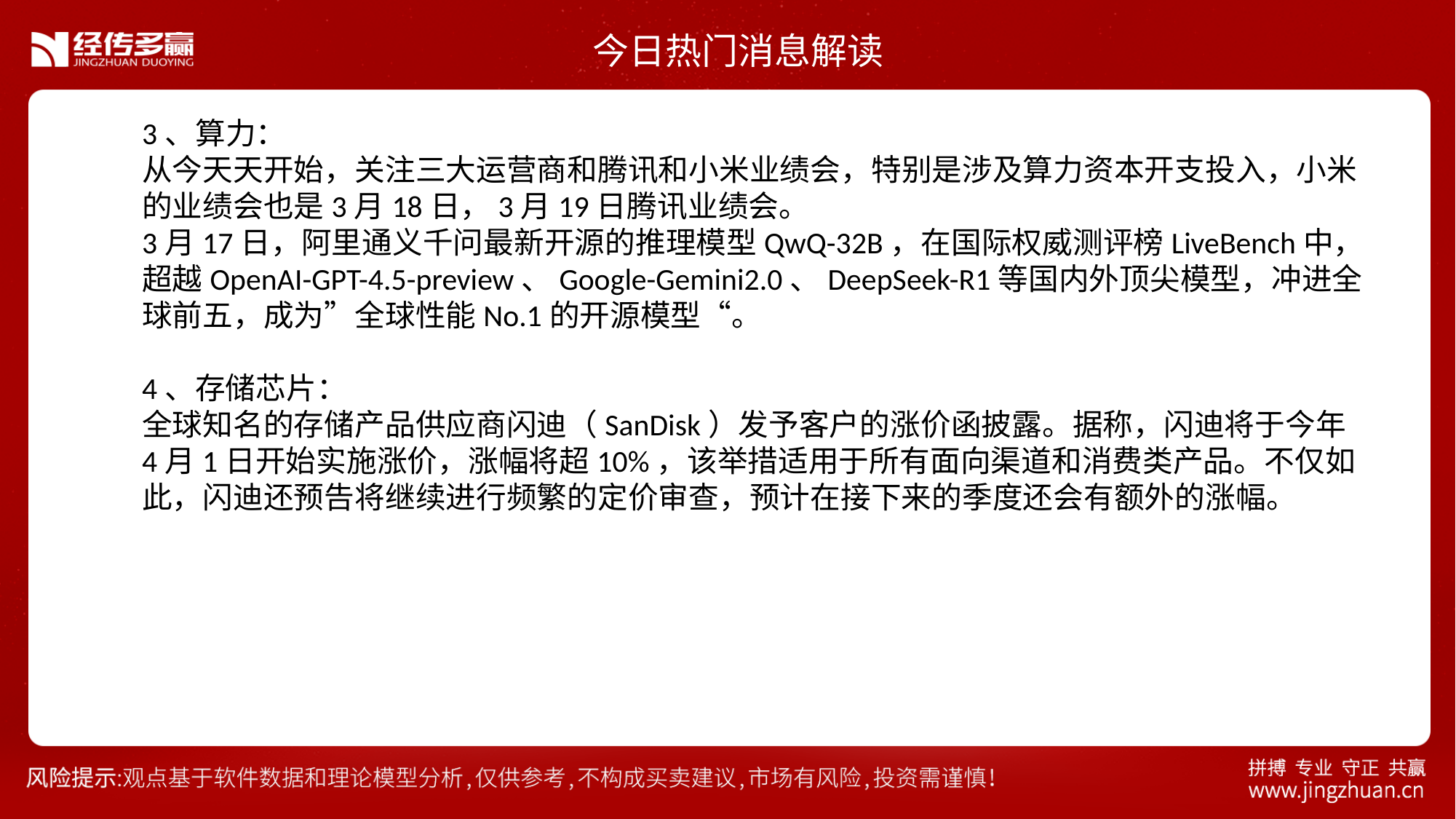

今日热门消息解读
3、算力：
从今天天开始，关注三大运营商和腾讯和小米业绩会，特别是涉及算力资本开支投入，小米的业绩会也是3月18日，3月19日腾讯业绩会。
3月17日，阿里通义千问最新开源的推理模型QwQ-32B，在国际权威测评榜LiveBench中，超越OpenAI-GPT-4.5-preview、Google-Gemini2.0、DeepSeek-R1等国内外顶尖模型，冲进全球前五，成为”全球性能No.1的开源模型“。

4、存储芯片：
全球知名的存储产品供应商闪迪（SanDisk）发予客户的涨价函披露。据称，闪迪将于今年4月1日开始实施涨价，涨幅将超10%，该举措适用于所有面向渠道和消费类产品。不仅如此，闪迪还预告将继续进行频繁的定价审查，预计在接下来的季度还会有额外的涨幅。